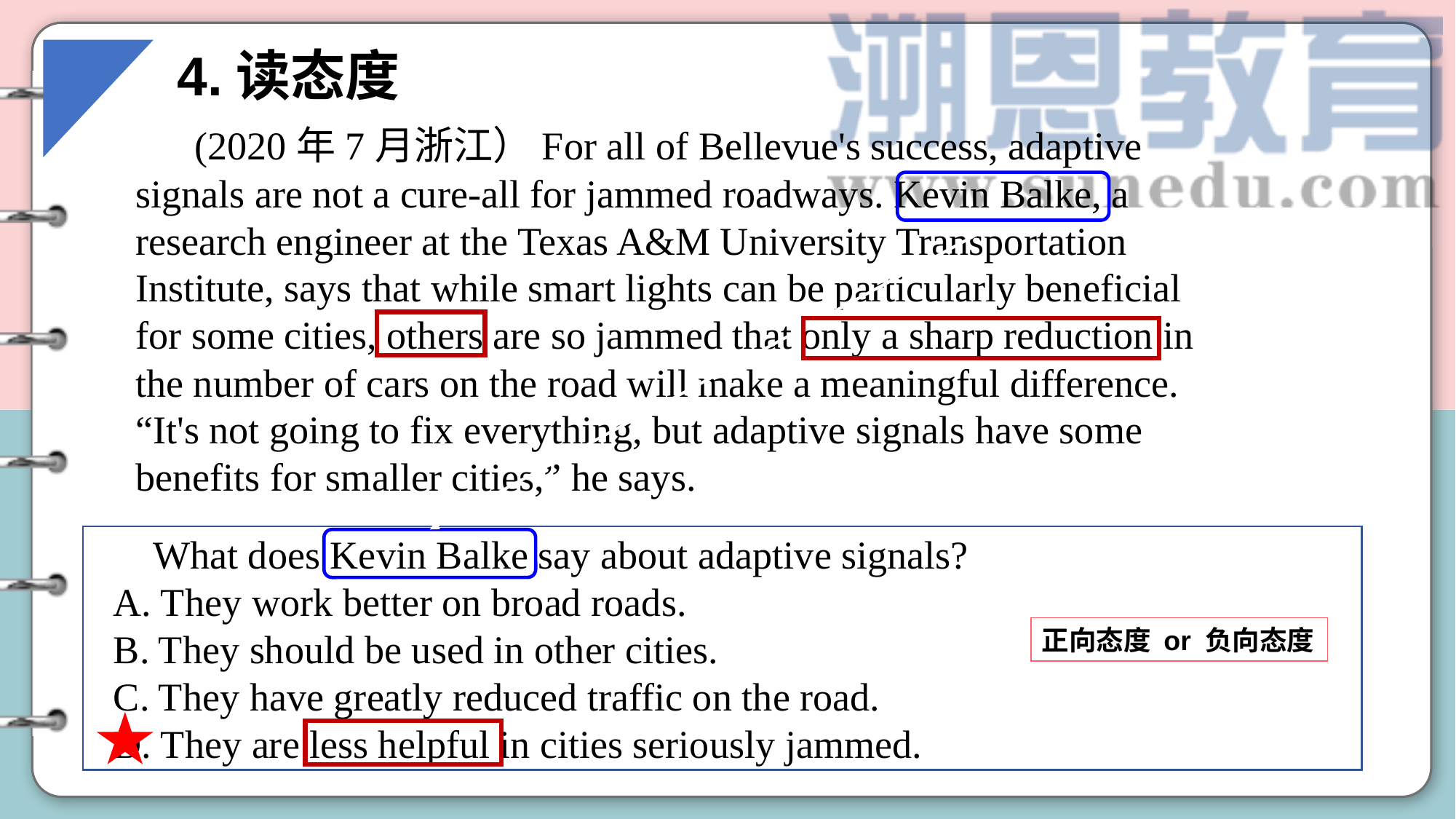

4.读态度

      (2020年7月浙江）For all of Bellevue's success, adaptive signals are not a cure-all for jammed roadways. Kevin Balke, a research engineer at the Texas A&M University Transportation Institute, says that while smart lights can be particularly beneficial for some cities, others are so jammed that only a sharp reduction in the number of cars on the road will make a meaningful difference. “It's not going to fix everything, but adaptive signals have some benefits for smaller cities,” he says.

26. What does Kevin Balke say about adaptive signals?
  A. They work better on broad roads.
  B. They should be used in other cities.
  C. They have greatly reduced traffic on the road.
  D. They are less helpful in cities seriously jammed.

正向态度 or 负向态度